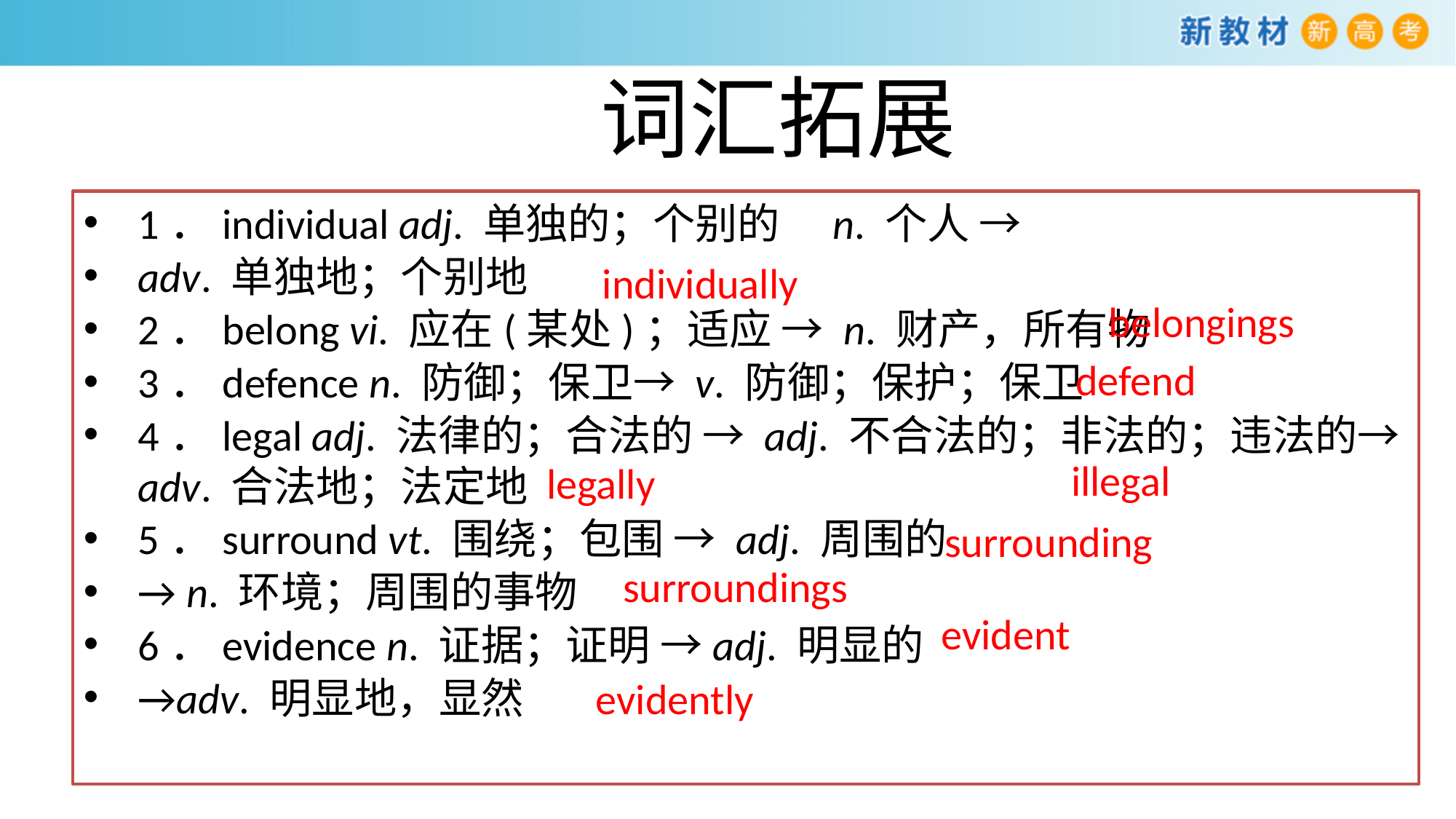

# 词汇拓展
1．individual adj. 单独的；个别的　n. 个人 →
adv. 单独地；个别地
2．belong vi. 应在(某处)；适应 → n. 财产，所有物
3．defence n. 防御；保卫→ v. 防御；保护；保卫
4．legal adj. 法律的；合法的 → adj. 不合法的；非法的；违法的→ adv. 合法地；法定地
5．surround vt. 围绕；包围 → adj. 周围的
→ n. 环境；周围的事物
6．evidence n. 证据；证明 →adj. 明显的
→adv. 明显地，显然
individually
belongings
defend
illegal
legally
surrounding
surroundings
evident
evidently